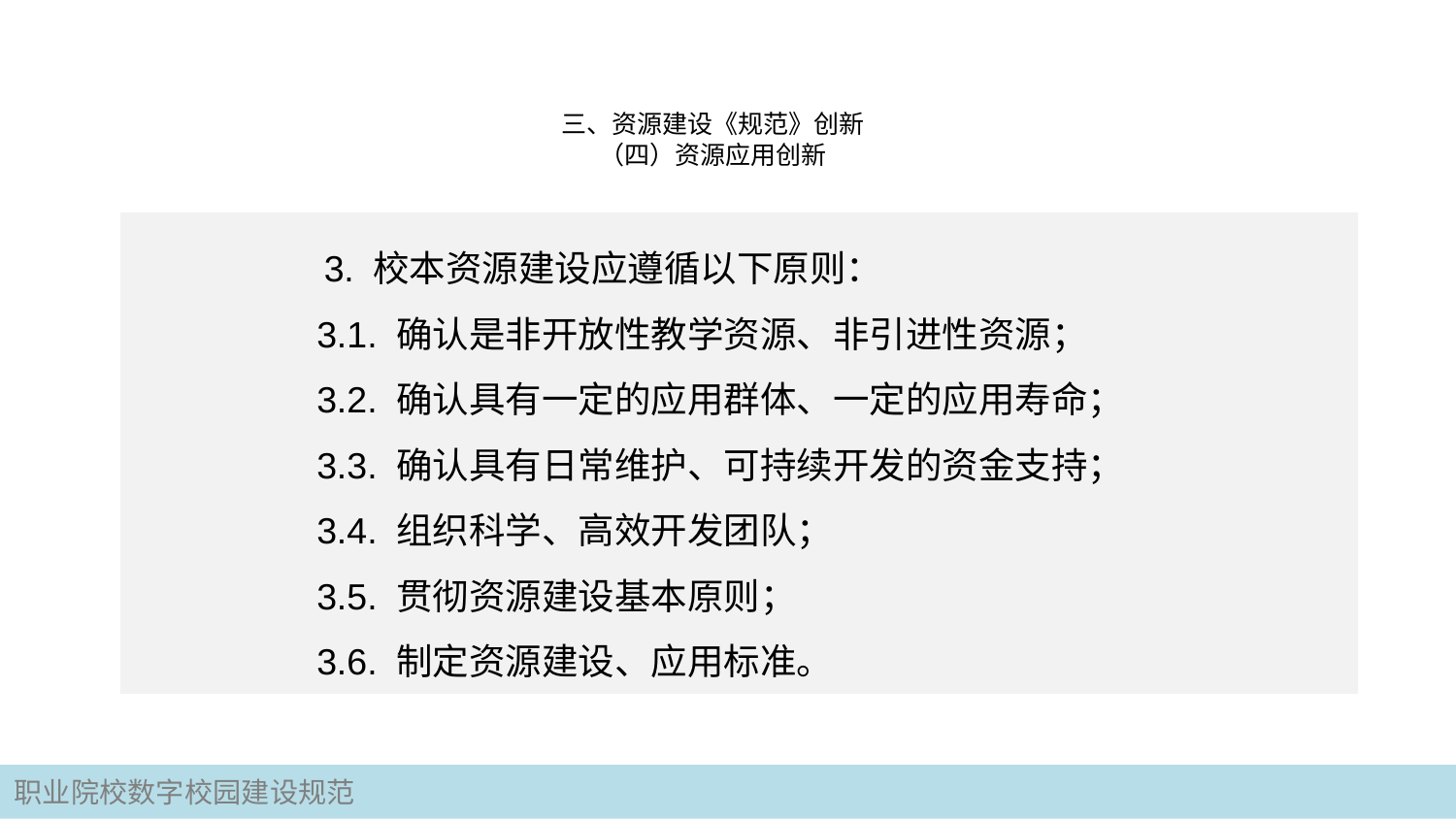

# 三、资源建设《规范》创新 （四）资源应用创新

3. 校本资源建设应遵循以下原则：
          3.1. 确认是非开放性教学资源、非引进性资源；
          3.2. 确认具有一定的应用群体、一定的应用寿命；
          3.3. 确认具有日常维护、可持续开发的资金支持；
          3.4. 组织科学、高效开发团队；
          3.5. 贯彻资源建设基本原则；
          3.6. 制定资源建设、应用标准。
职业院校数字校园建设规范